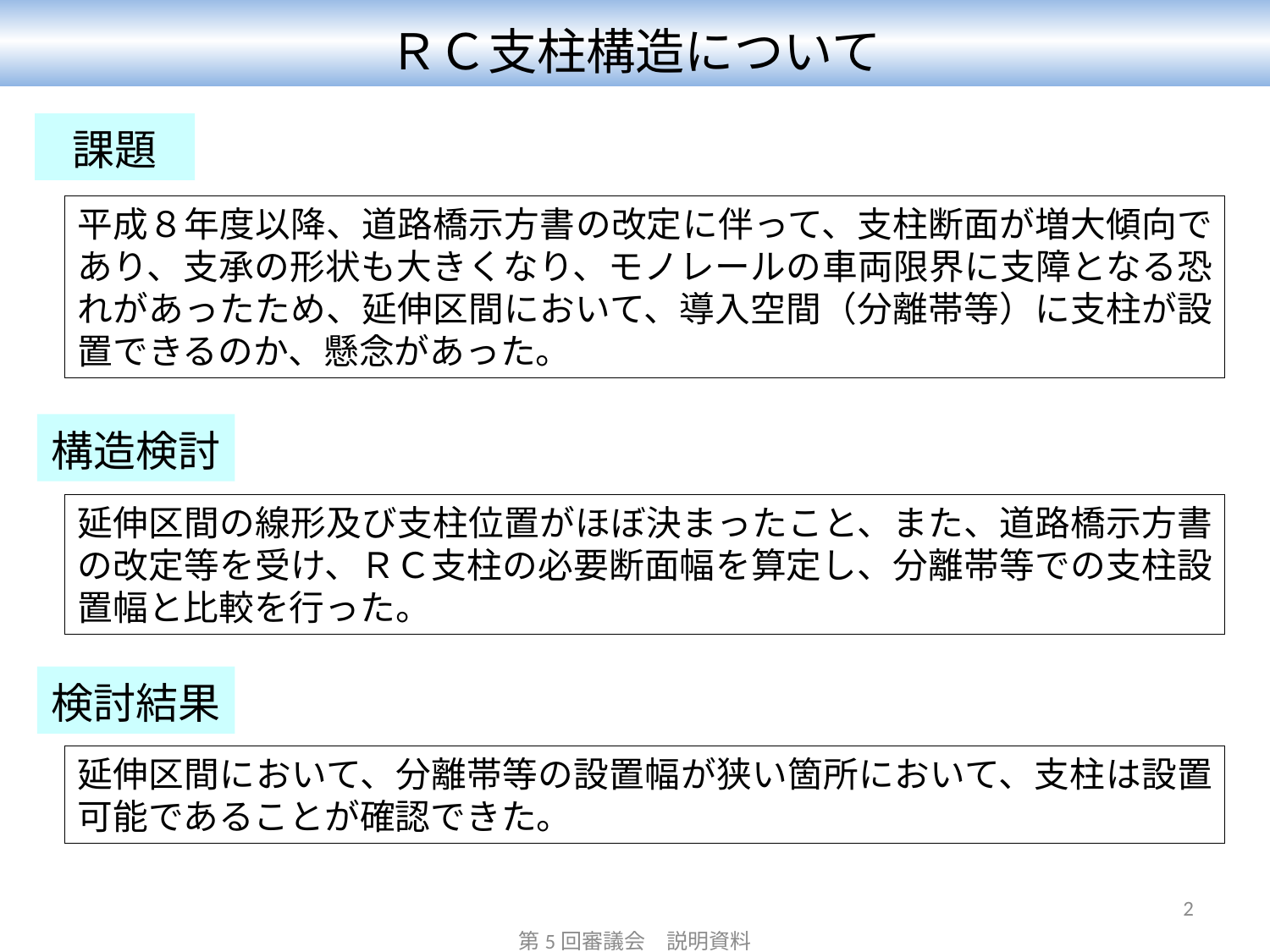

ＲＣ支柱構造について
課題
平成８年度以降、道路橋示方書の改定に伴って、支柱断面が増大傾向であり、支承の形状も大きくなり、モノレールの車両限界に支障となる恐れがあったため、延伸区間において、導入空間（分離帯等）に支柱が設置できるのか、懸念があった。
構造検討
延伸区間の線形及び支柱位置がほぼ決まったこと、また、道路橋示方書の改定等を受け、ＲＣ支柱の必要断面幅を算定し、分離帯等での支柱設置幅と比較を行った。
検討結果
延伸区間において、分離帯等の設置幅が狭い箇所において、支柱は設置可能であることが確認できた。
2
第5回審議会　説明資料